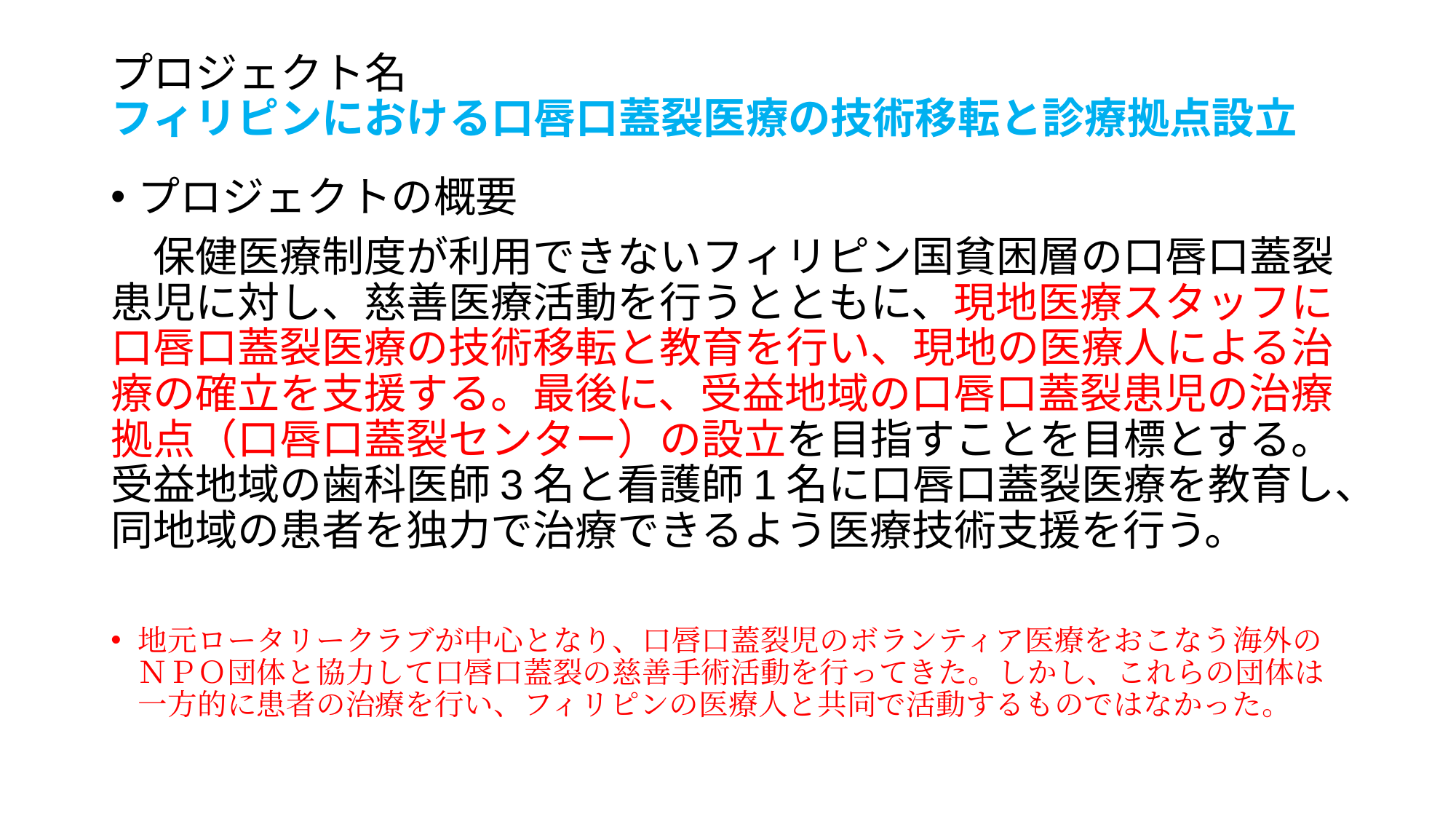

# プロジェクト名 フィリピンにおける口唇口蓋裂医療の技術移転と診療拠点設立
プロジェクトの概要
　保健医療制度が利用できないフィリピン国貧困層の口唇口蓋裂患児に対し、慈善医療活動を行うとともに、現地医療スタッフに口唇口蓋裂医療の技術移転と教育を行い、現地の医療人による治療の確立を支援する。最後に、受益地域の口唇口蓋裂患児の治療拠点（口唇口蓋裂センター）の設立を目指すことを目標とする。受益地域の歯科医師3名と看護師1名に口唇口蓋裂医療を教育し、同地域の患者を独力で治療できるよう医療技術支援を行う。

地元ロータリークラブが中心となり、口唇口蓋裂児のボランティア医療をおこなう海外のＮＰＯ団体と協力して口唇口蓋裂の慈善手術活動を行ってきた。しかし、これらの団体は一方的に患者の治療を行い、フィリピンの医療人と共同で活動するものではなかった。